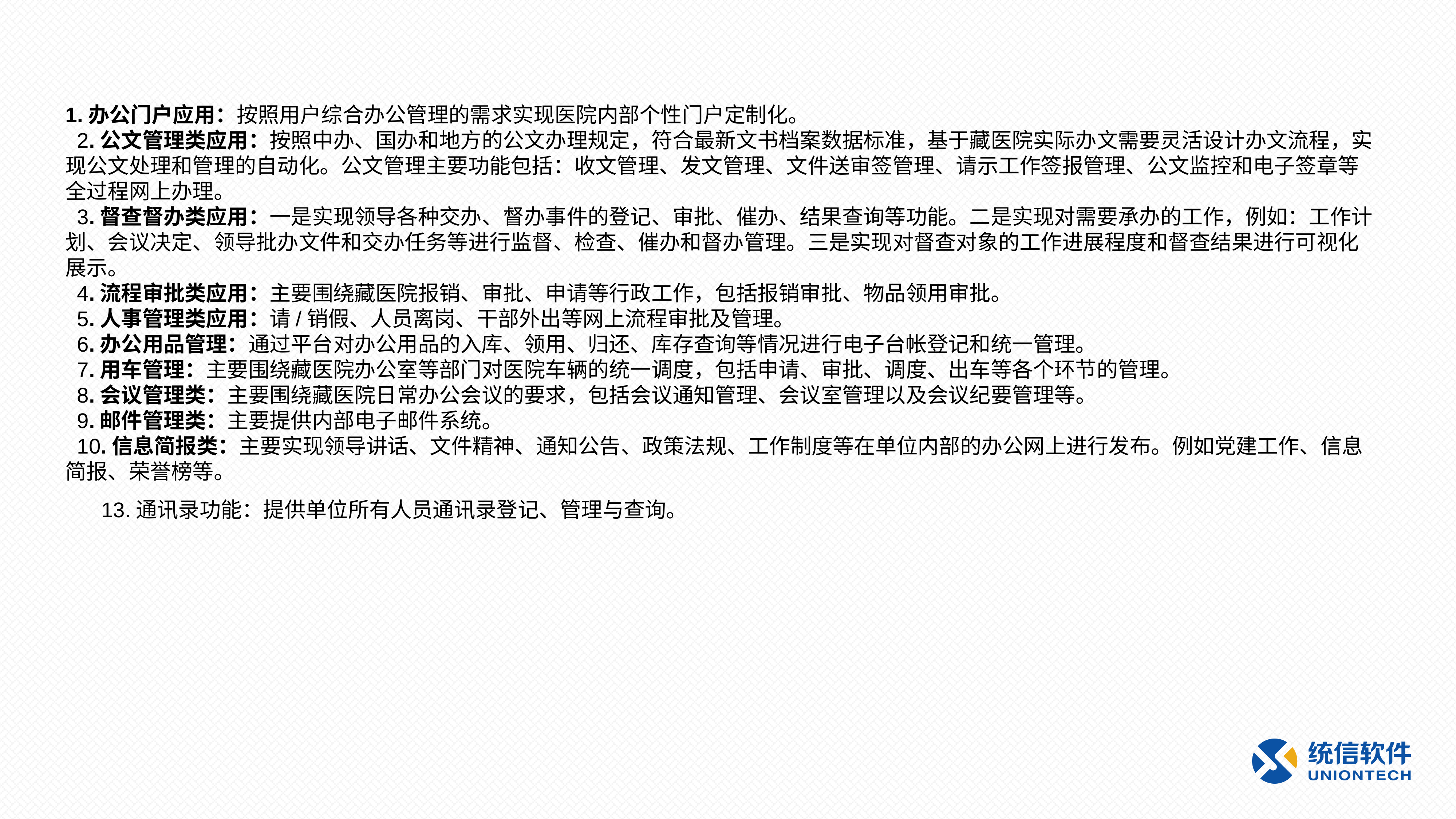

1.办公门户应用：按照用户综合办公管理的需求实现医院内部个性门户定制化。  2.公文管理类应用：按照中办、国办和地方的公文办理规定，符合最新文书档案数据标准，基于藏医院实际办文需要灵活设计办文流程，实现公文处理和管理的自动化。公文管理主要功能包括：收文管理、发文管理、文件送审签管理、请示工作签报管理、公文监控和电子签章等全过程网上办理。  3.督查督办类应用：一是实现领导各种交办、督办事件的登记、审批、催办、结果查询等功能。二是实现对需要承办的工作，例如：工作计划、会议决定、领导批办文件和交办任务等进行监督、检查、催办和督办管理。三是实现对督查对象的工作进展程度和督查结果进行可视化展示。  4.流程审批类应用：主要围绕藏医院报销、审批、申请等行政工作，包括报销审批、物品领用审批。  5.人事管理类应用：请/销假、人员离岗、干部外出等网上流程审批及管理。  6.办公用品管理：通过平台对办公用品的入库、领用、归还、库存查询等情况进行电子台帐登记和统一管理。  7.用车管理：主要围绕藏医院办公室等部门对医院车辆的统一调度，包括申请、审批、调度、出车等各个环节的管理。  8.会议管理类：主要围绕藏医院日常办公会议的要求，包括会议通知管理、会议室管理以及会议纪要管理等。  9.邮件管理类：主要提供内部电子邮件系统。  10.信息简报类：主要实现领导讲话、文件精神、通知公告、政策法规、工作制度等在单位内部的办公网上进行发布。例如党建工作、信息简报、荣誉榜等。   13.通讯录功能：提供单位所有人员通讯录登记、管理与查询。